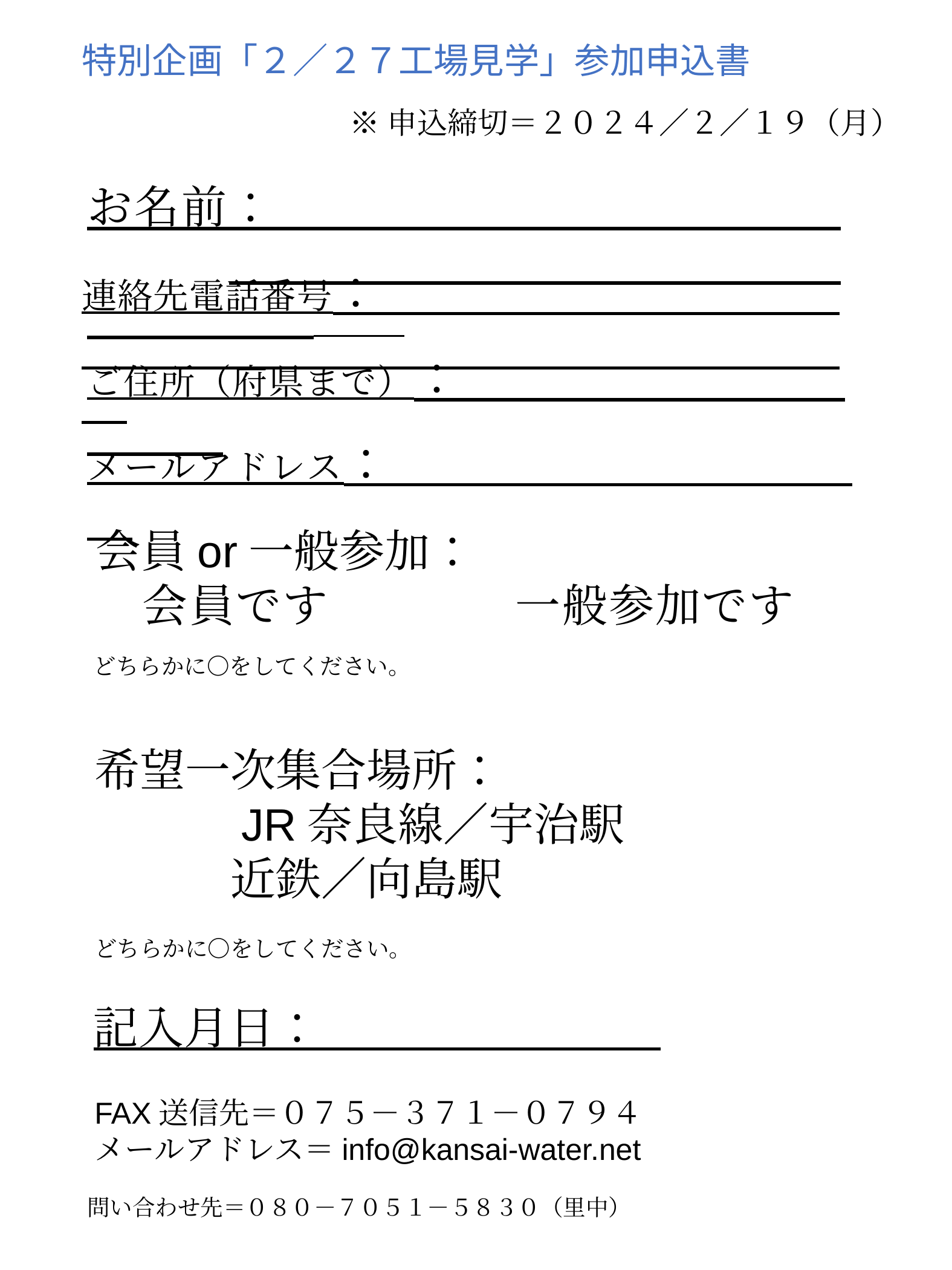

特別企画「２／２７工場見学」参加申込書
※申込締切＝２０２４／２／１９（月）
お名前：　　　　　　　　　　　　．
連絡先電話番号：　　　　　　　　　　．
ご住所（府県まで）：　　　　　　　 　．
メールアドレス：　　          　　　　　．
会員or一般参加：
　会員です　　　　一般参加です
どちらかに〇をしてください。
希望一次集合場所：
　　　JR奈良線／宇治駅
　　　近鉄／向島駅
どちらかに〇をしてください。
記入月日：　　  　　　　　．
FAX送信先＝０７５－３７１－０７９４
メールアドレス＝info@kansai-water.net
問い合わせ先＝０８０－７０５１－５８３０（里中）